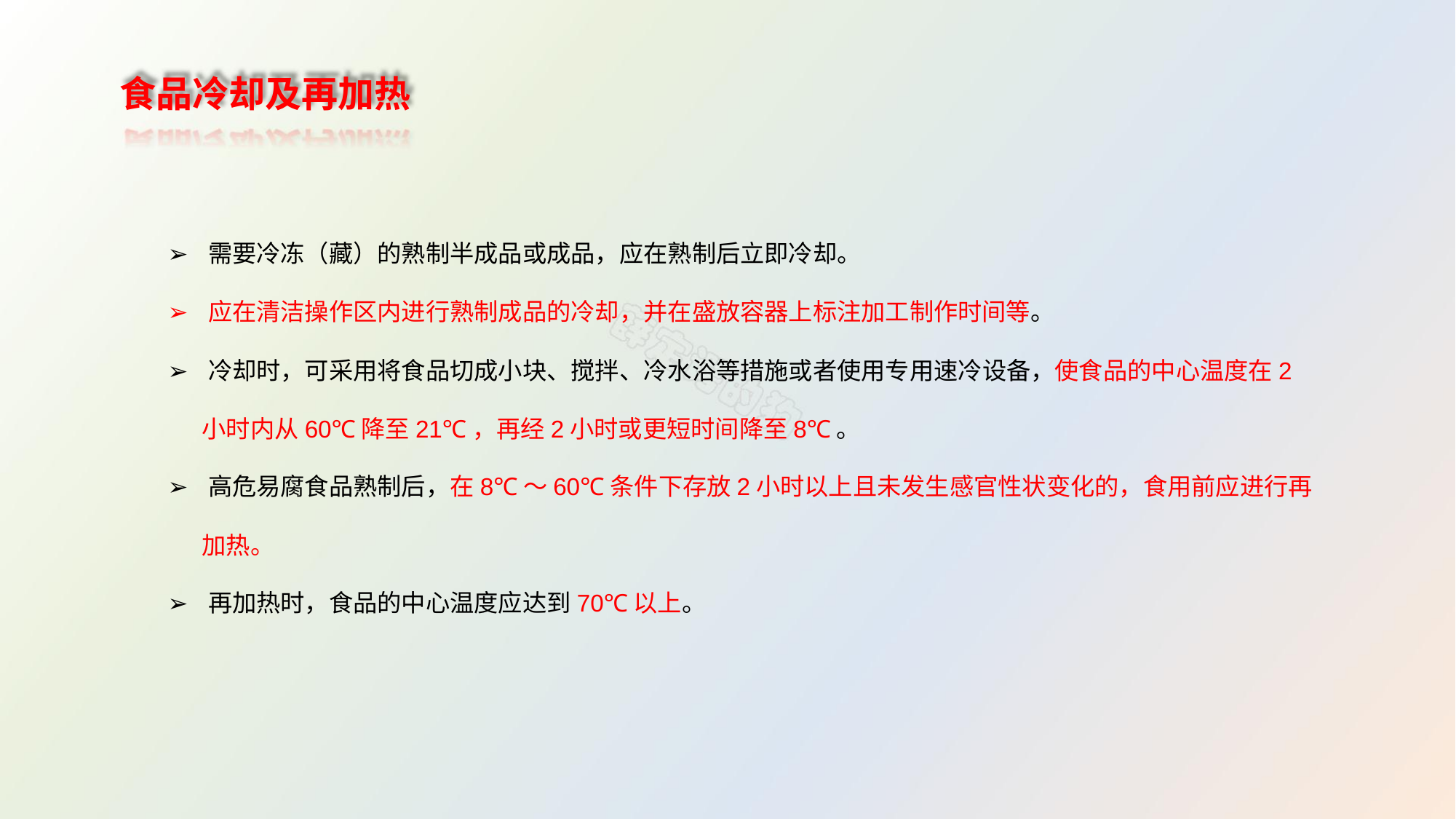

食品冷却及再加热
➢ 需要冷冻（藏）的熟制半成品或成品，应在熟制后立即冷却。
➢ 应在清洁操作区内进行熟制成品的冷却，并在盛放容器上标注加工制作时间等。
➢ 冷却时，可采用将食品切成小块、搅拌、冷水浴等措施或者使用专用速冷设备，使食品的中心温度在2
小时内从60℃降至21℃，再经2小时或更短时间降至8℃。
➢ 高危易腐食品熟制后，在8℃～60℃条件下存放2小时以上且未发生感官性状变化的，食用前应进行再
加热。
➢ 再加热时，食品的中心温度应达到70℃以上。